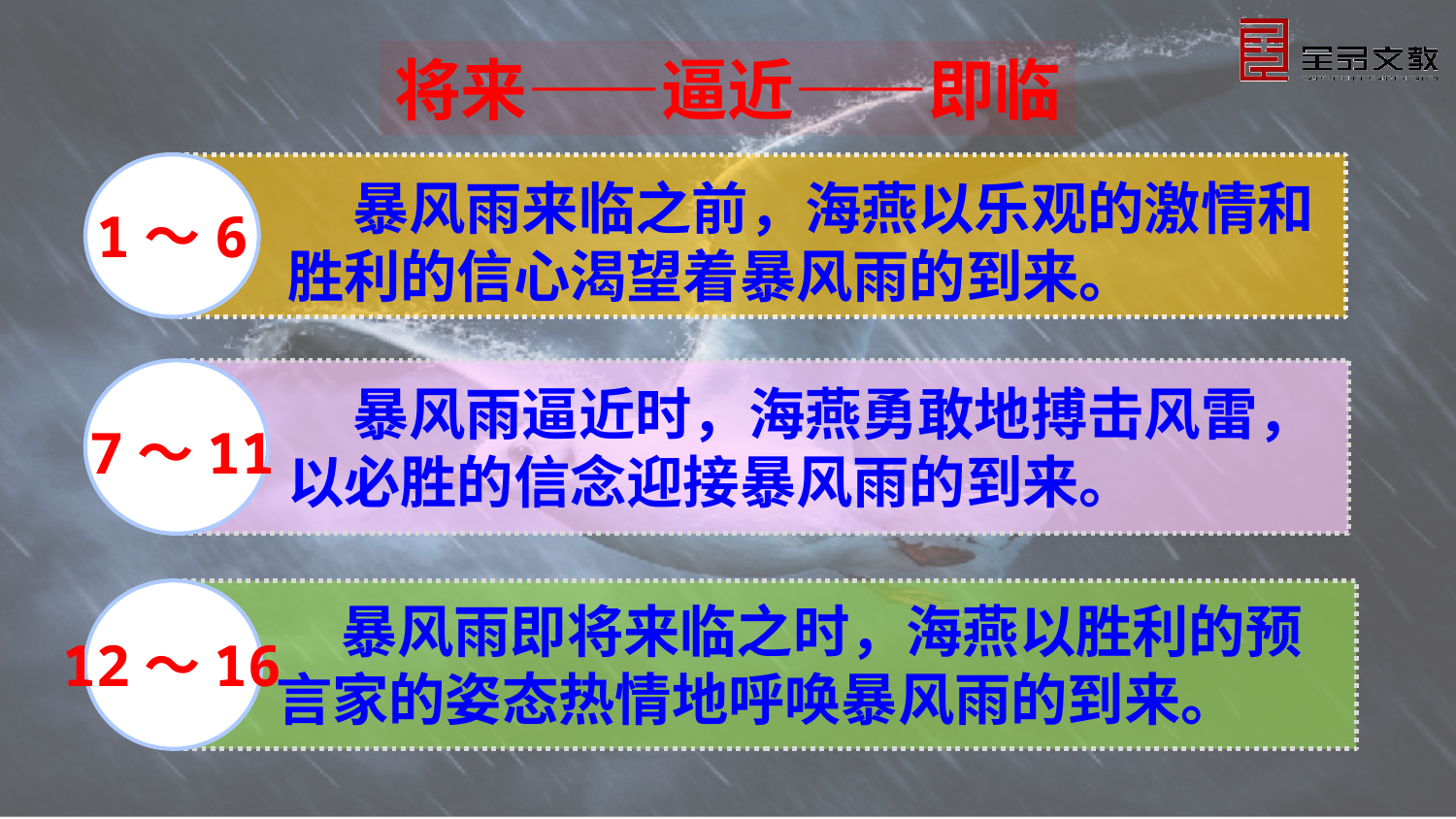

将来——逼近——即临

    暴风雨来临之前，海燕以乐观的激情和胜利的信心渴望着暴风雨的到来。
1～6
    暴风雨逼近时，海燕勇敢地搏击风雷，以必胜的信念迎接暴风雨的到来。
7～11
    暴风雨即将来临之时，海燕以胜利的预言家的姿态热情地呼唤暴风雨的到来。
12～16